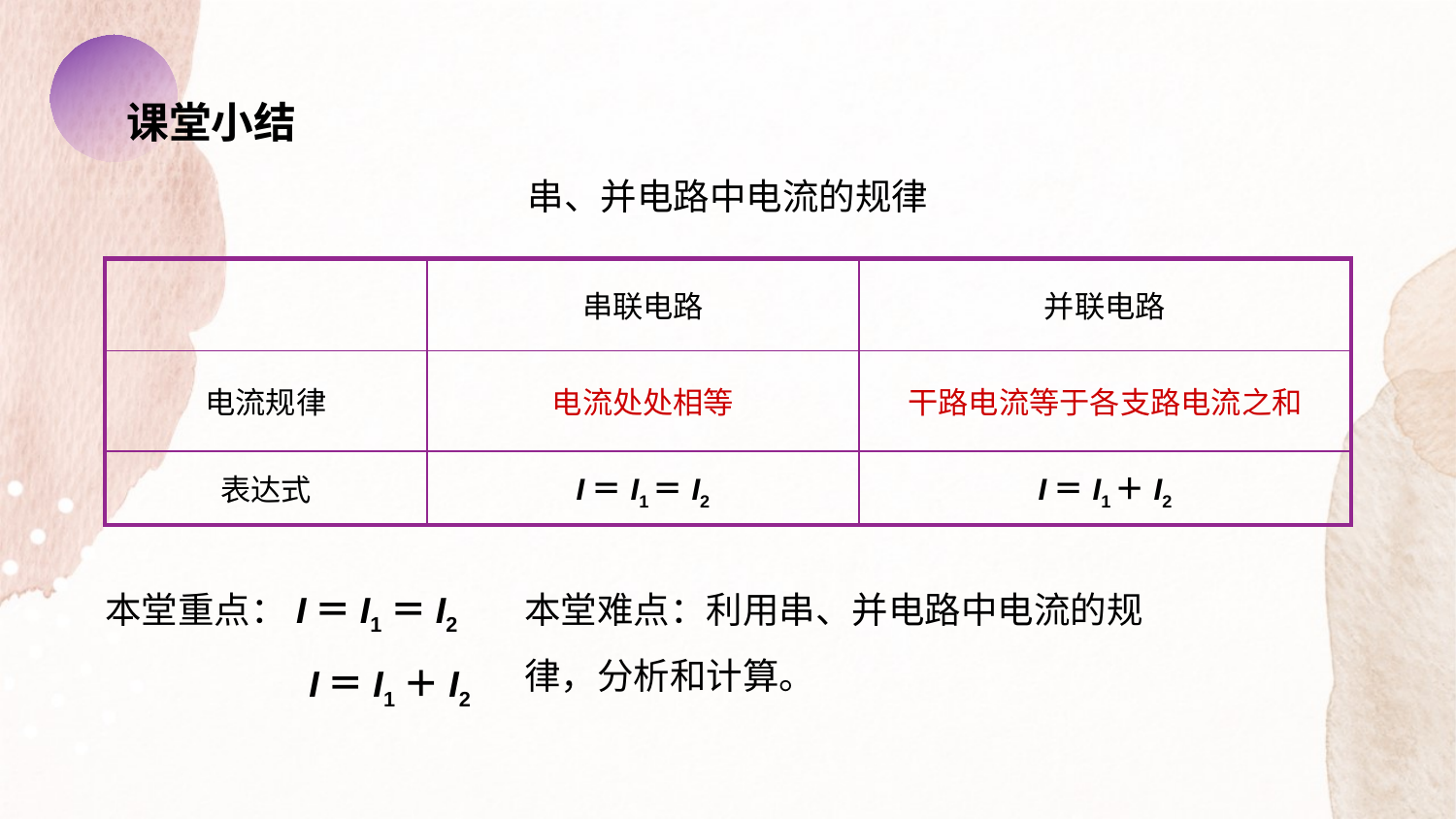

课堂小结
串、并电路中电流的规律
|  | 串联电路 | 并联电路 |
| --- | --- | --- |
| 电流规律 | 电流处处相等 | 干路电流等于各支路电流之和 |
| 表达式 | I＝I1＝I2 | I＝I1＋I2 |
本堂重点：I＝I1＝I2
                    I＝I1＋I2
本堂难点：利用串、并电路中电流的规律，分析和计算。